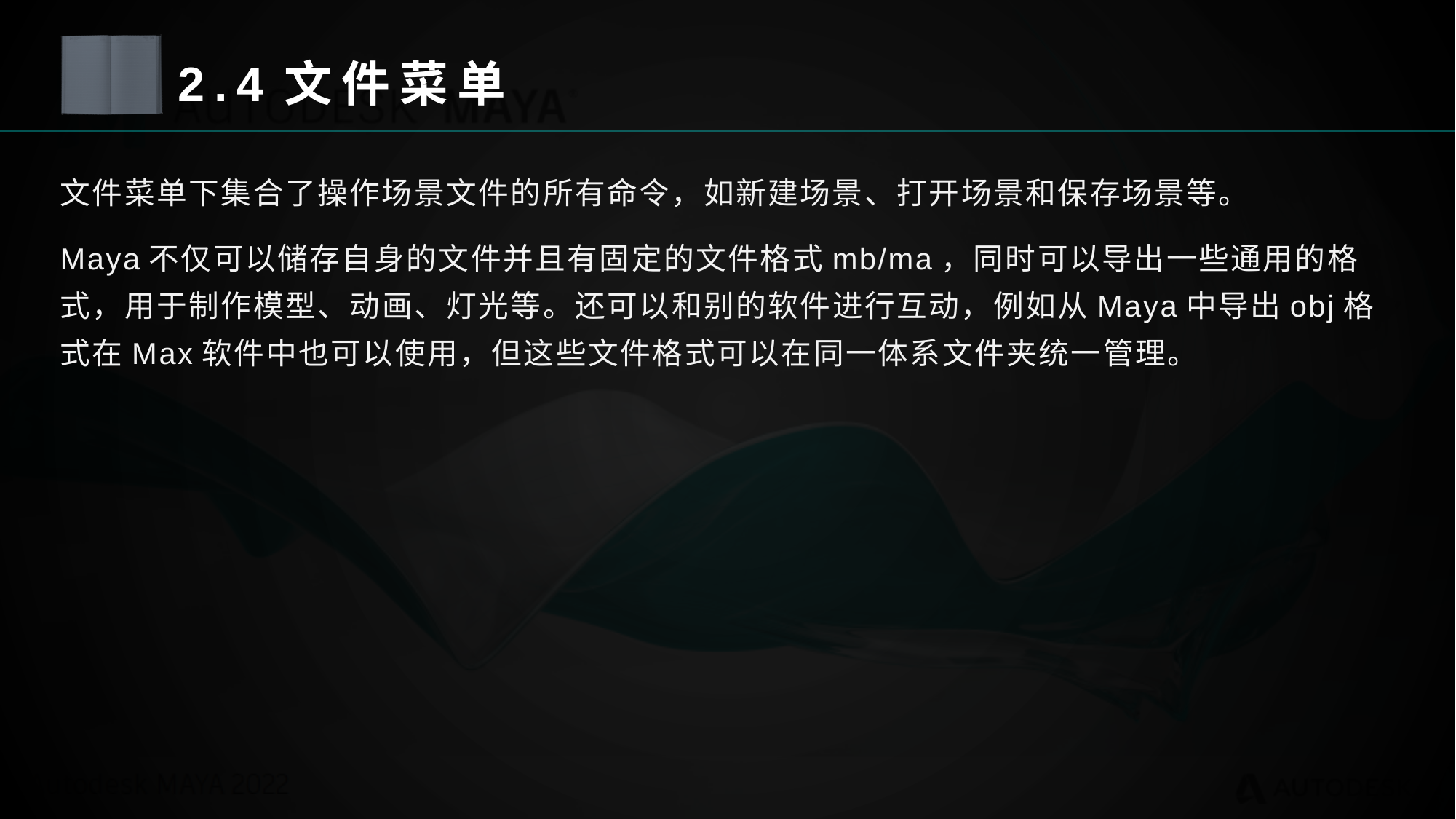

2.4文件菜单
文件菜单下集合了操作场景文件的所有命令，如新建场景、打开场景和保存场景等。
Maya不仅可以储存自身的文件并且有固定的文件格式mb/ma，同时可以导出一些通用的格式，用于制作模型、动画、灯光等。还可以和别的软件进行互动，例如从Maya中导出obj格式在Max软件中也可以使用，但这些文件格式可以在同一体系文件夹统一管理。